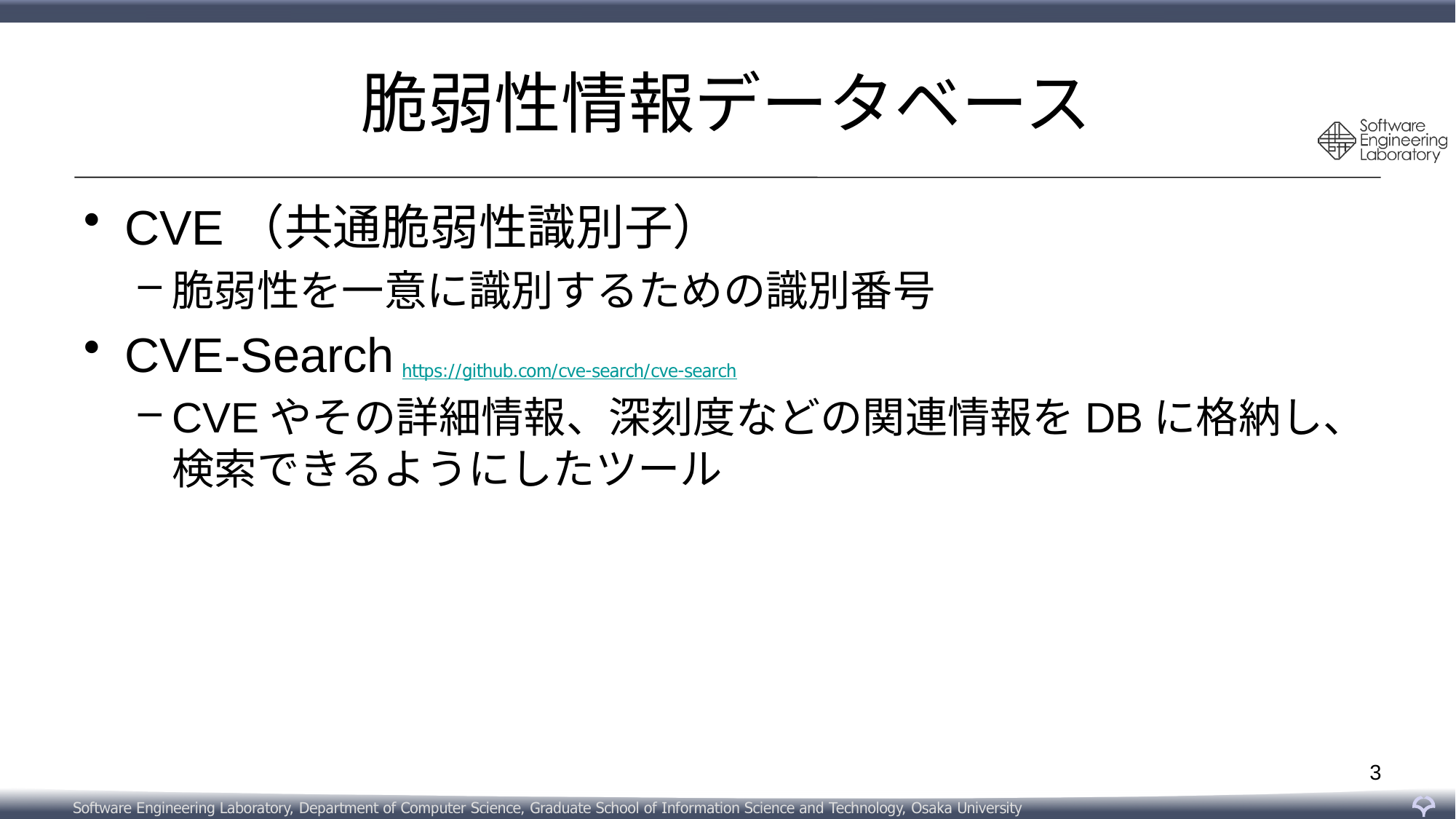

# 脆弱性情報データベース
CVE（共通脆弱性識別子）
脆弱性を一意に識別するための識別番号
CVE-Search
CVEやその詳細情報、深刻度などの関連情報をDBに格納し、
検索できるようにしたツール

 https://github.com/cve-search/cve-search
3